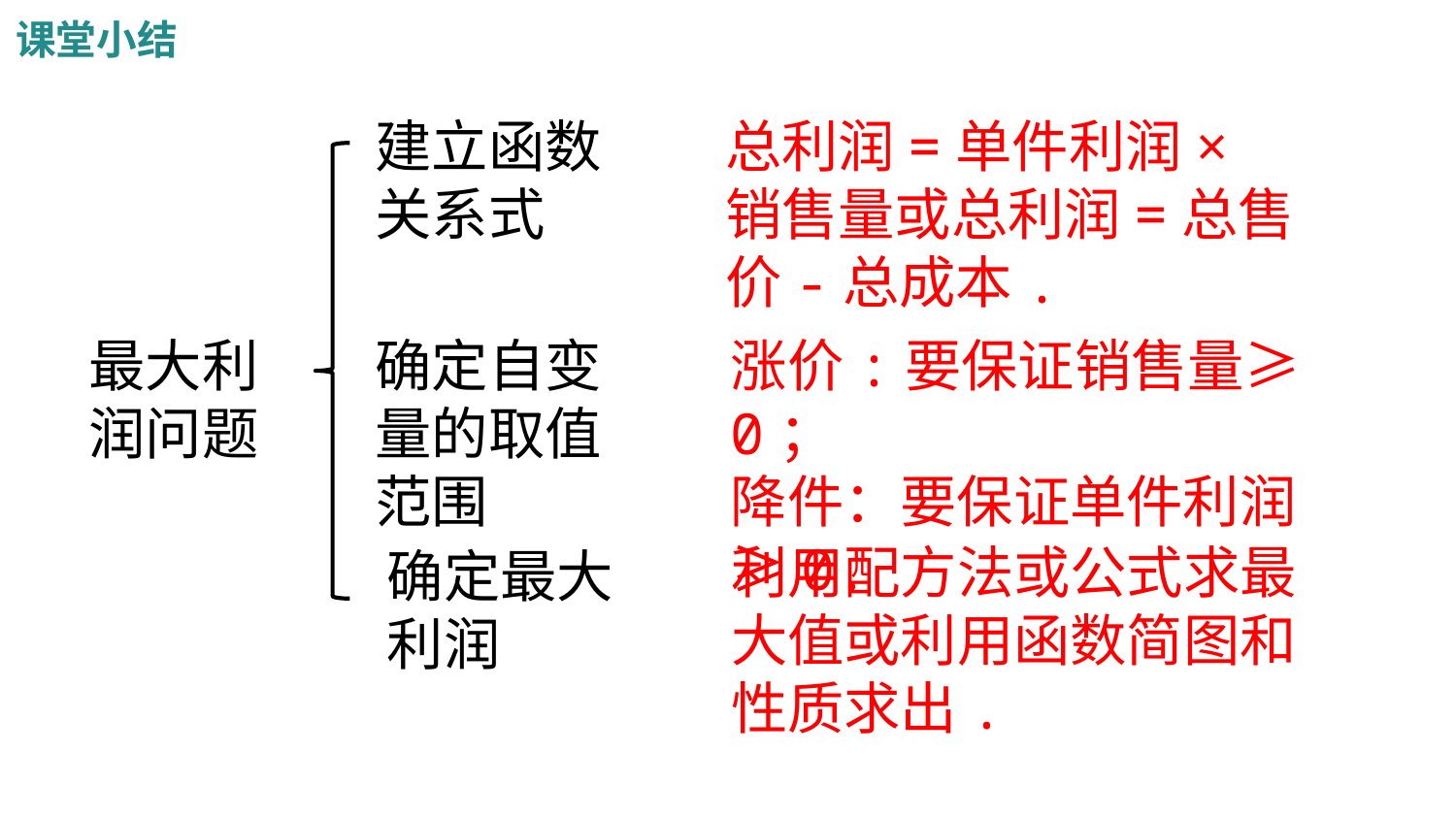

课堂小结
建立函数关系式
总利润=单件利润×销售量或总利润=总售价-总成本.

最大利润问题
确定自变量的取值范围
涨价:要保证销售量≥0；
降件：要保证单件利润≥0.

利用配方法或公式求最大值或利用函数简图和性质求出.
确定最大利润